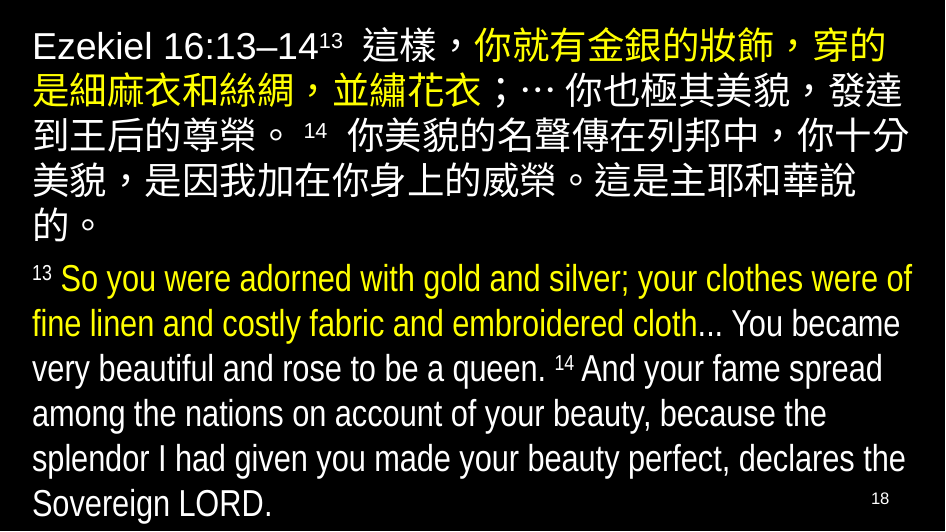

Ezekiel 16:13–1413 這樣，你就有金銀的妝飾，穿的是細麻衣和絲綢，並繡花衣；… 你也極其美貌，發達到王后的尊榮。14 你美貌的名聲傳在列邦中，你十分美貌，是因我加在你身上的威榮。這是主耶和華說的。
13 So you were adorned with gold and silver; your clothes were of fine linen and costly fabric and embroidered cloth... You became very beautiful and rose to be a queen. 14 And your fame spread among the nations on account of your beauty, because the splendor I had given you made your beauty perfect, declares the Sovereign Lord.

18